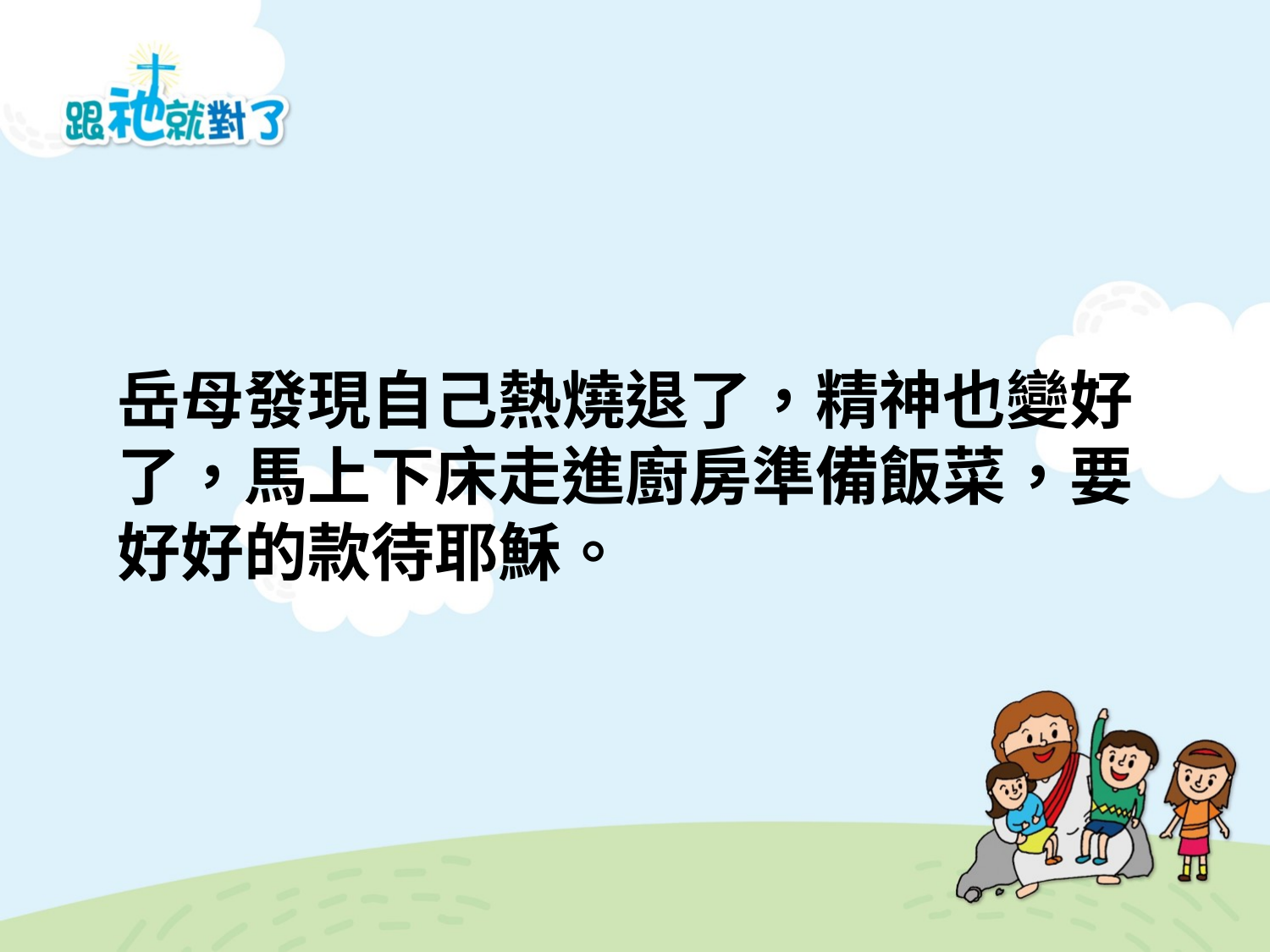

岳母發現自己熱燒退了，精神也變好了，馬上下床走進廚房準備飯菜，要好好的款待耶穌。